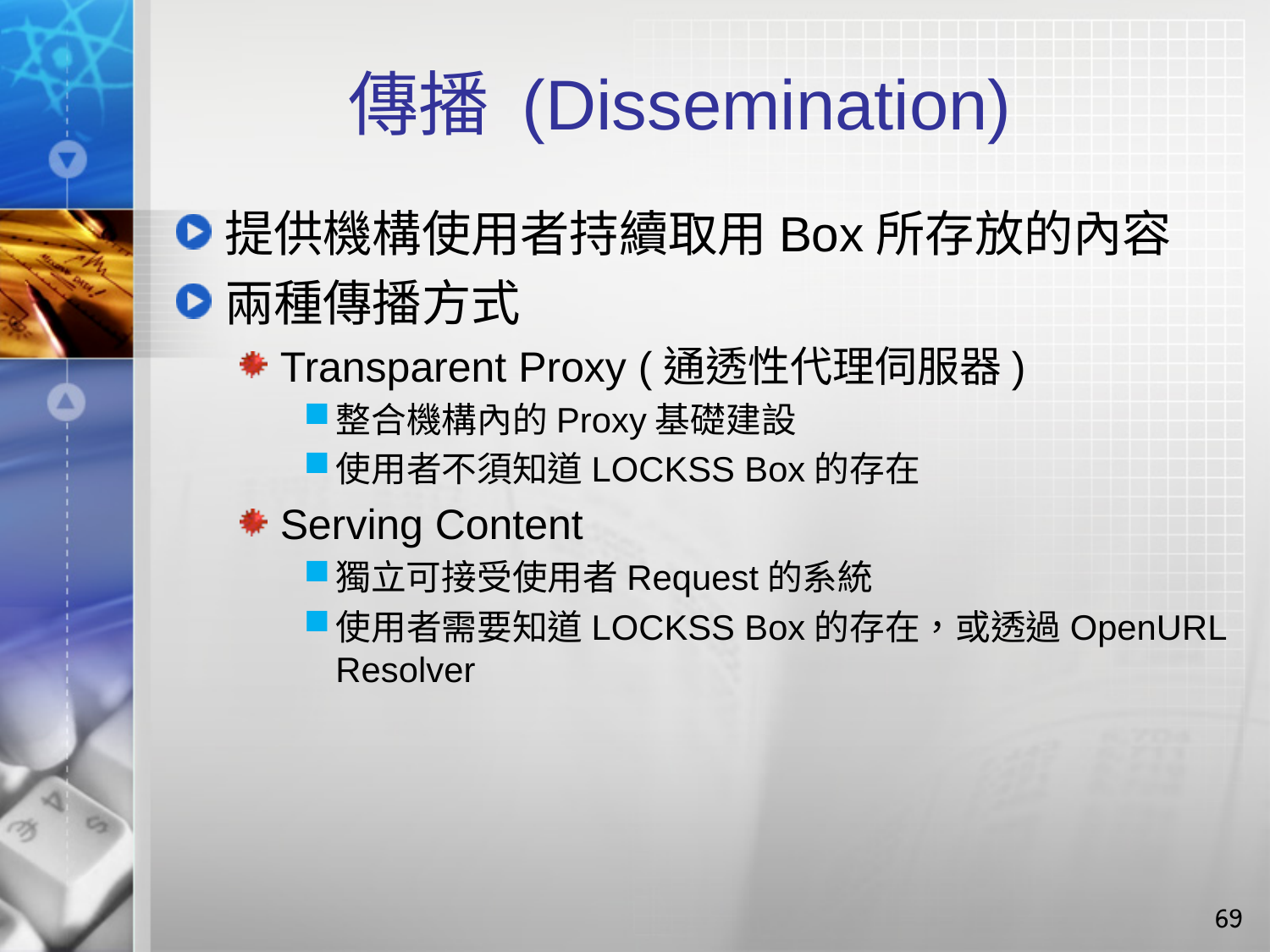

# 傳播 (Dissemination)
提供機構使用者持續取用Box所存放的內容
兩種傳播方式
Transparent Proxy (通透性代理伺服器)
整合機構內的Proxy基礎建設
使用者不須知道LOCKSS Box的存在
Serving Content
獨立可接受使用者Request的系統
使用者需要知道LOCKSS Box的存在，或透過OpenURL Resolver
69